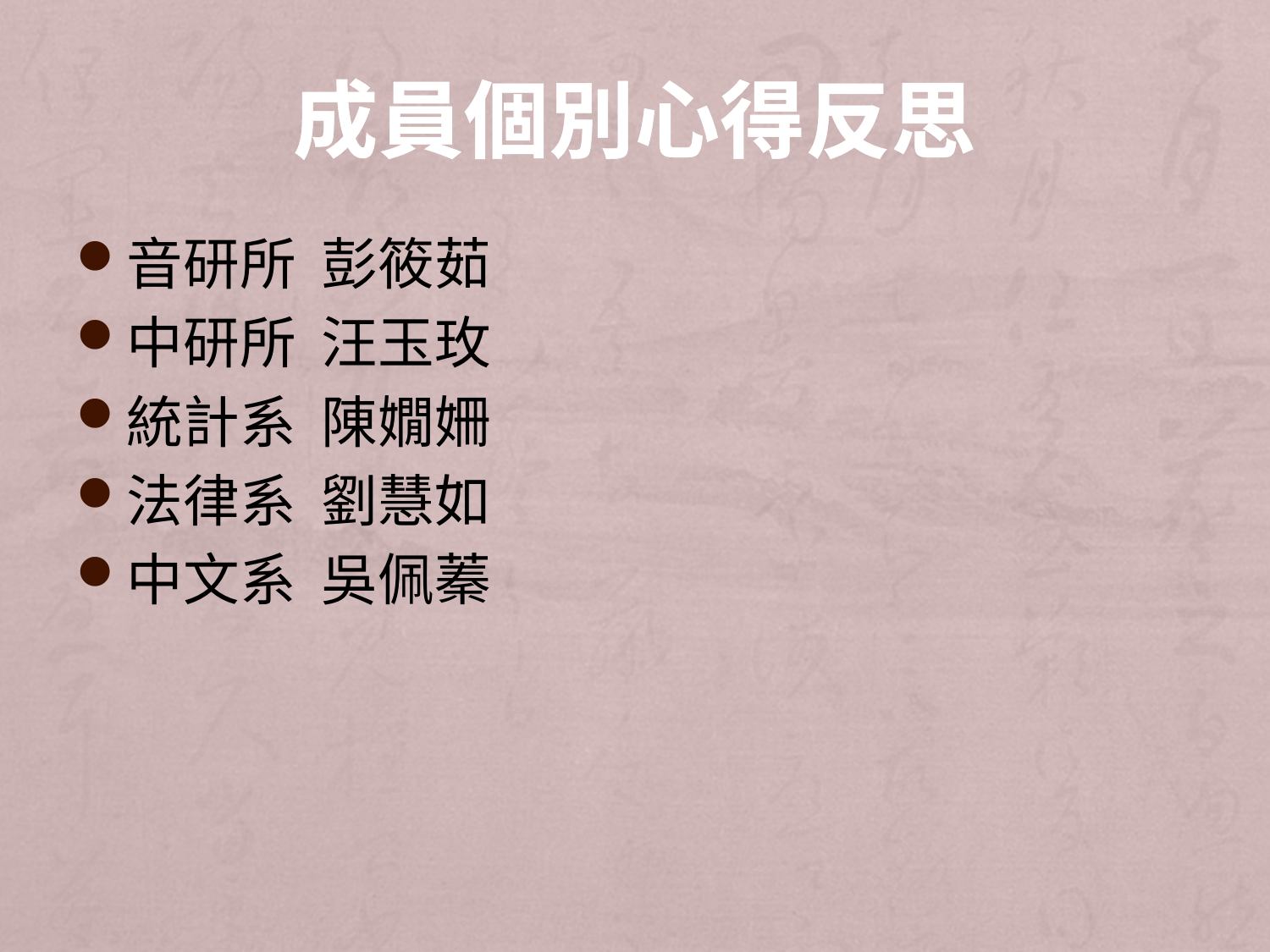

# 成員個別心得反思
音研所  彭筱茹
中研所  汪玉玫
統計系  陳嫺姍
法律系  劉慧如
中文系  吳佩蓁